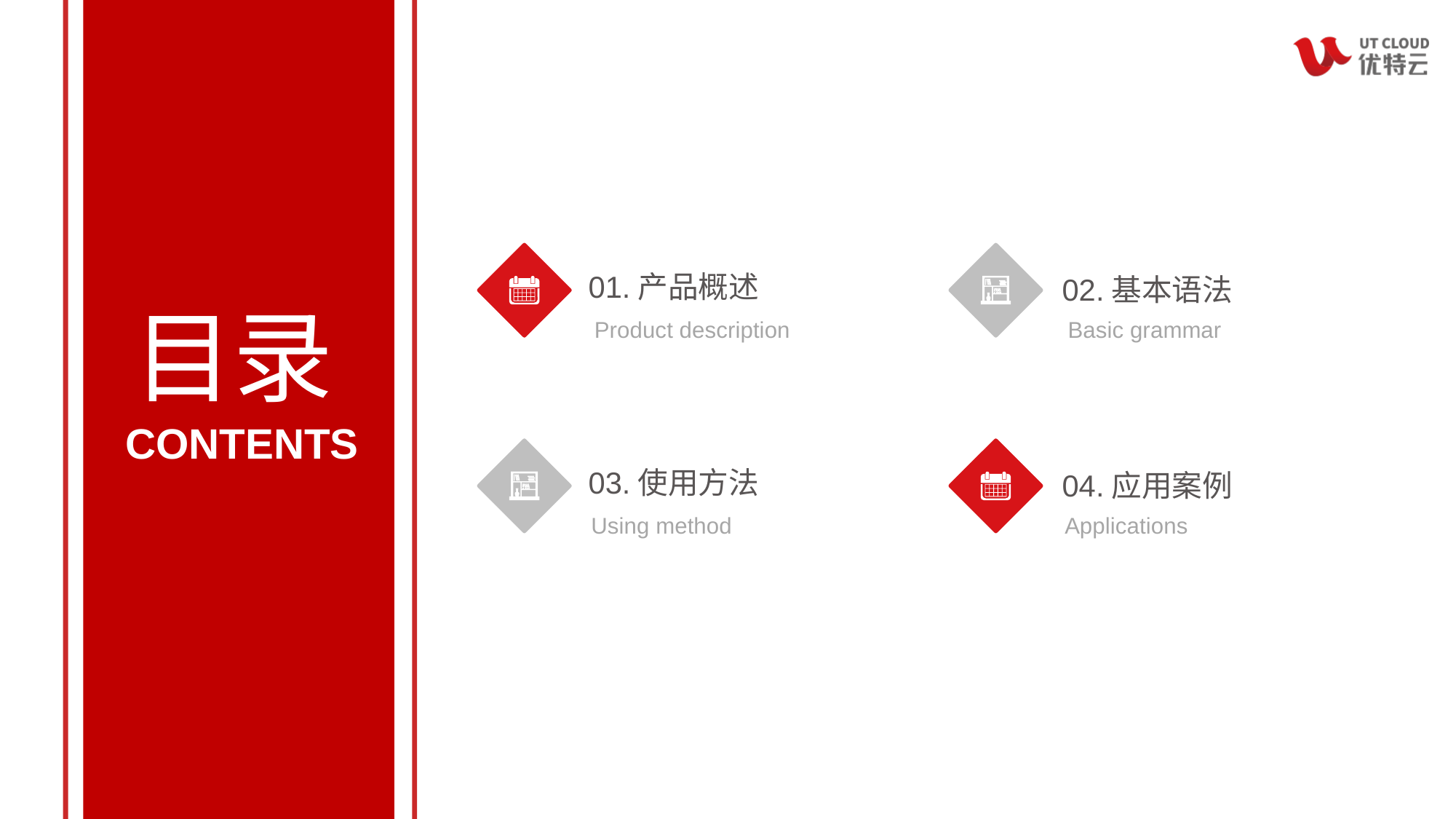

01.产品概述
02.基本语法
目录
CONTENTS
Product description
Basic grammar

03.使用方法
04.应用案例
Using method
Applications